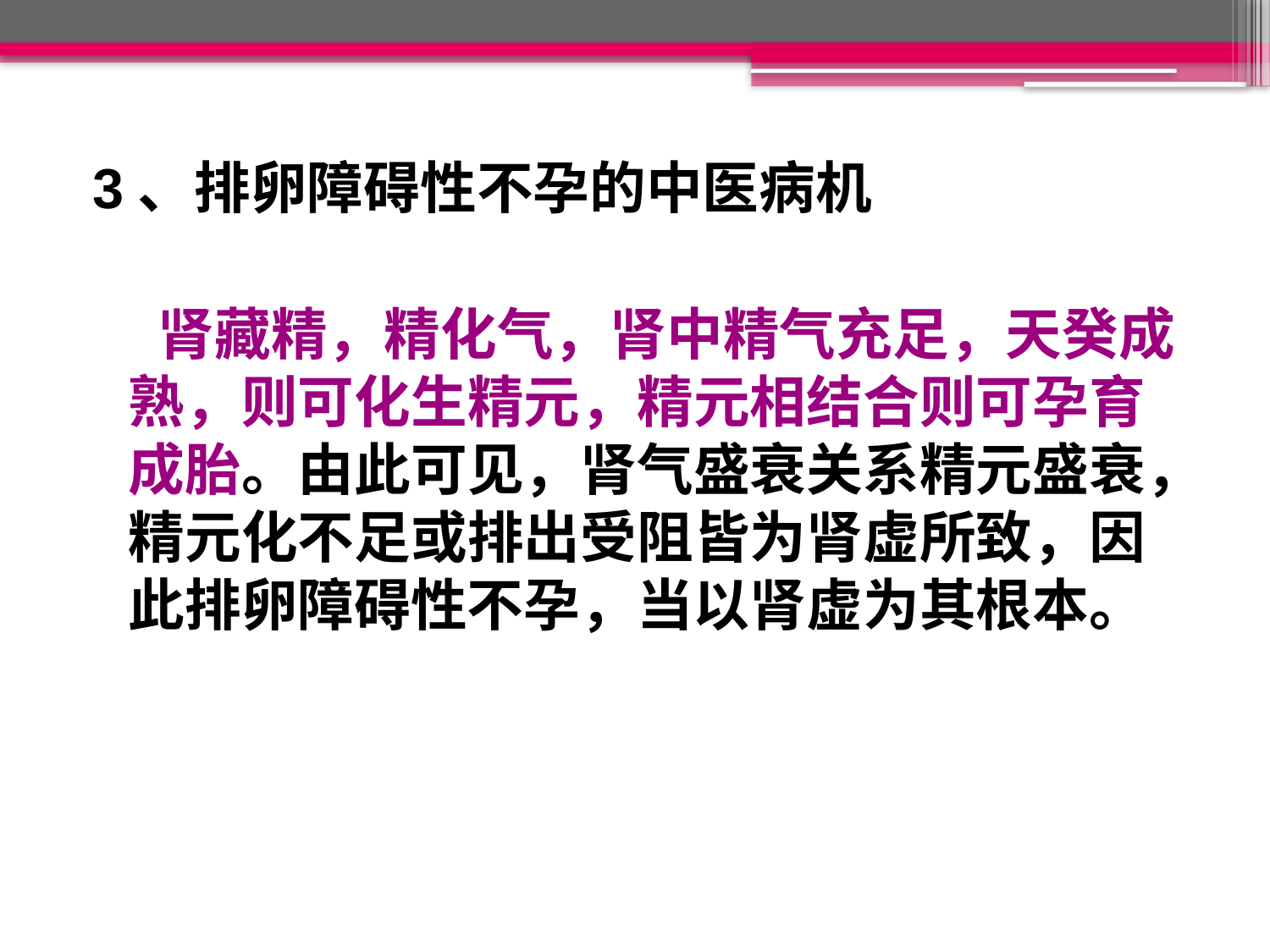

3、排卵障碍性不孕的中医病机

    肾藏精，精化气，肾中精气充足，天癸成熟，则可化生精元，精元相结合则可孕育成胎。由此可见，肾气盛衰关系精元盛衰，精元化不足或排出受阻皆为肾虚所致，因此排卵障碍性不孕，当以肾虚为其根本。